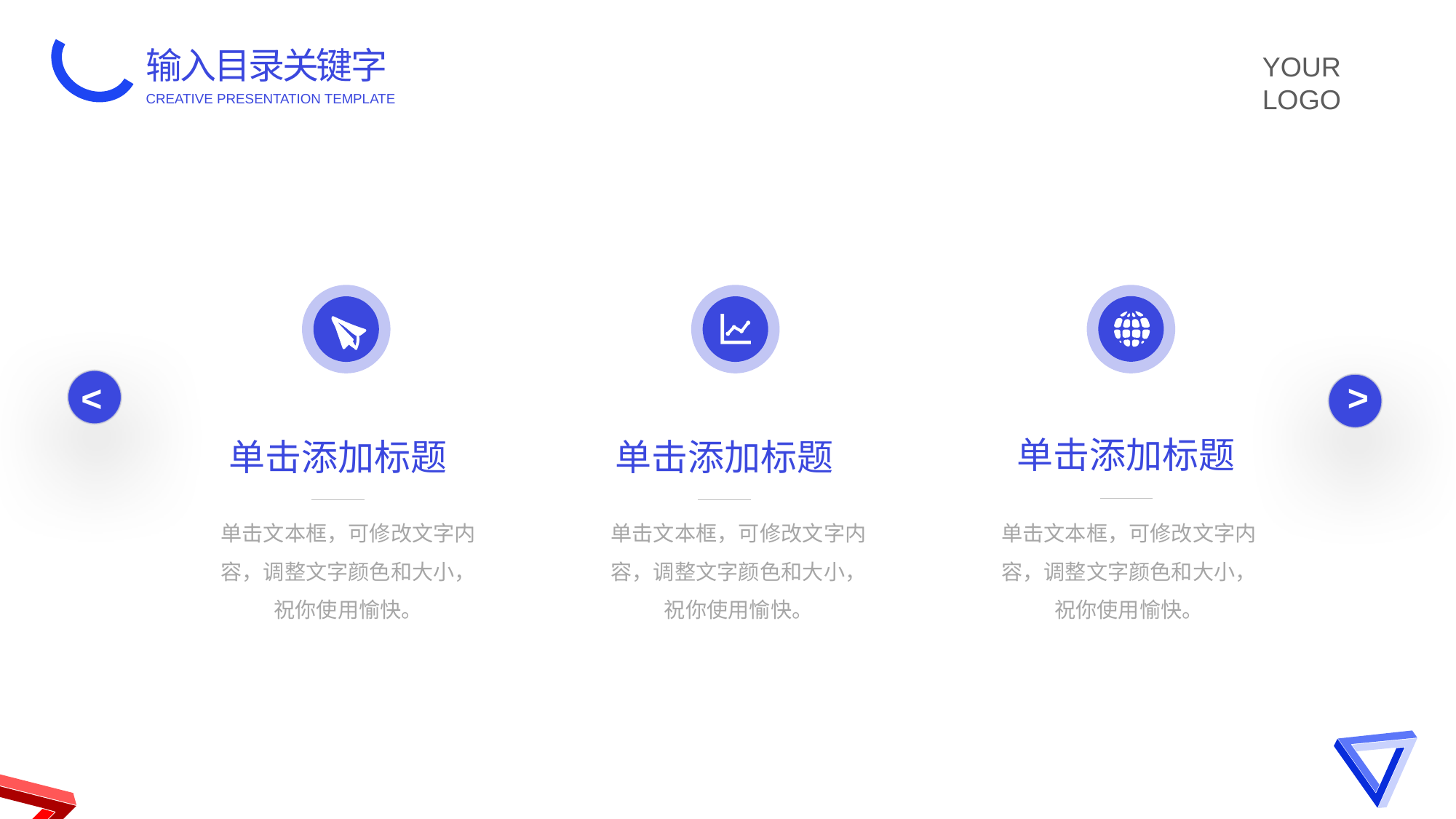

输入目录关键字
CREATIVE PRESENTATION TEMPLATE

YOUR LOGO

<
<

单击添加标题
单击添加标题
单击添加标题
单击文本框，可修改文字内容，调整文字颜色和大小，祝你使用愉快。
单击文本框，可修改文字内容，调整文字颜色和大小，祝你使用愉快。
单击文本框，可修改文字内容，调整文字颜色和大小，祝你使用愉快。